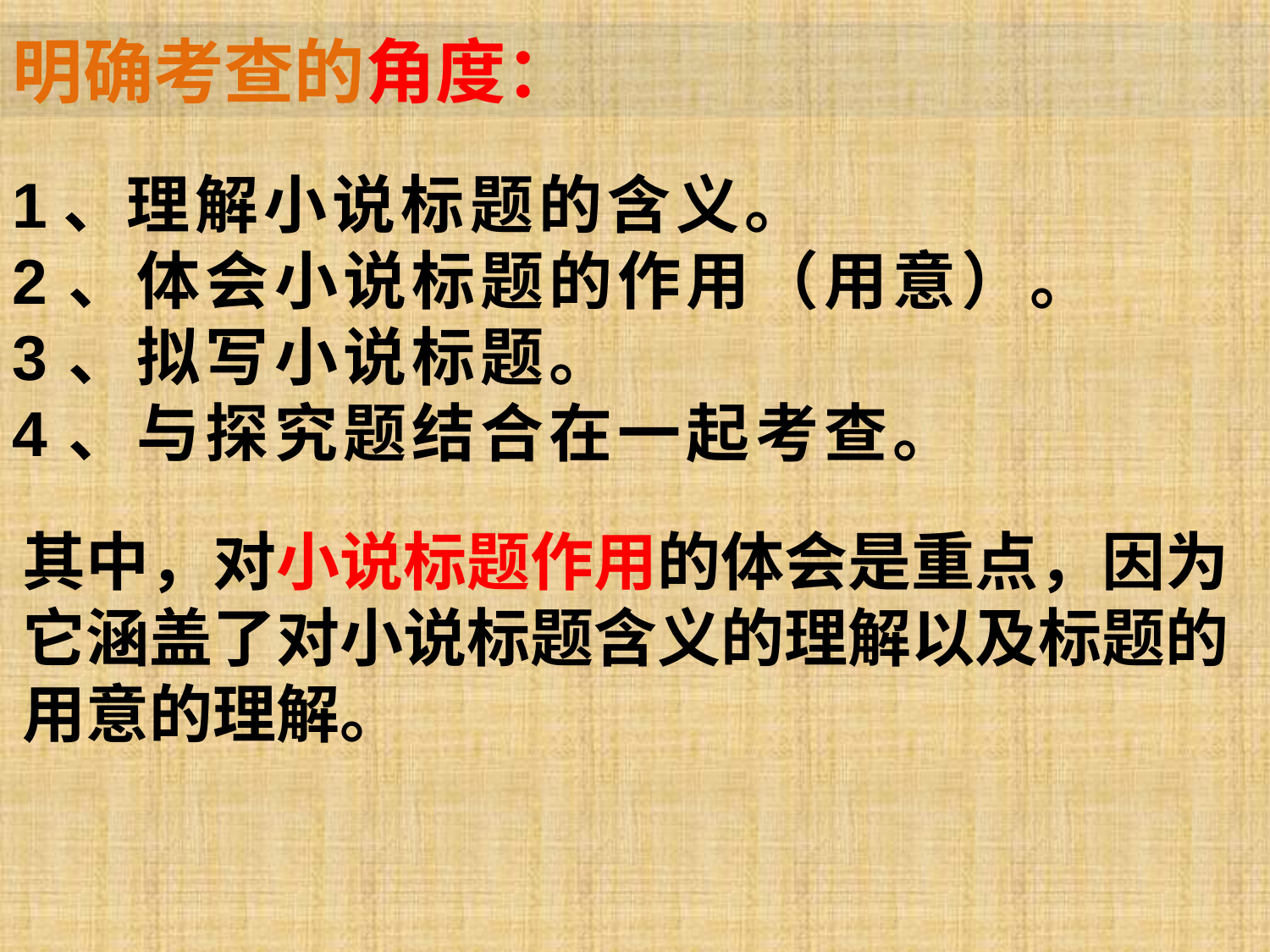

明确考查的角度：
1、理解小说标题的含义。
2、体会小说标题的作用（用意）。
3、拟写小说标题。
4、与探究题结合在一起考查。
其中，对小说标题作用的体会是重点，因为它涵盖了对小说标题含义的理解以及标题的用意的理解。